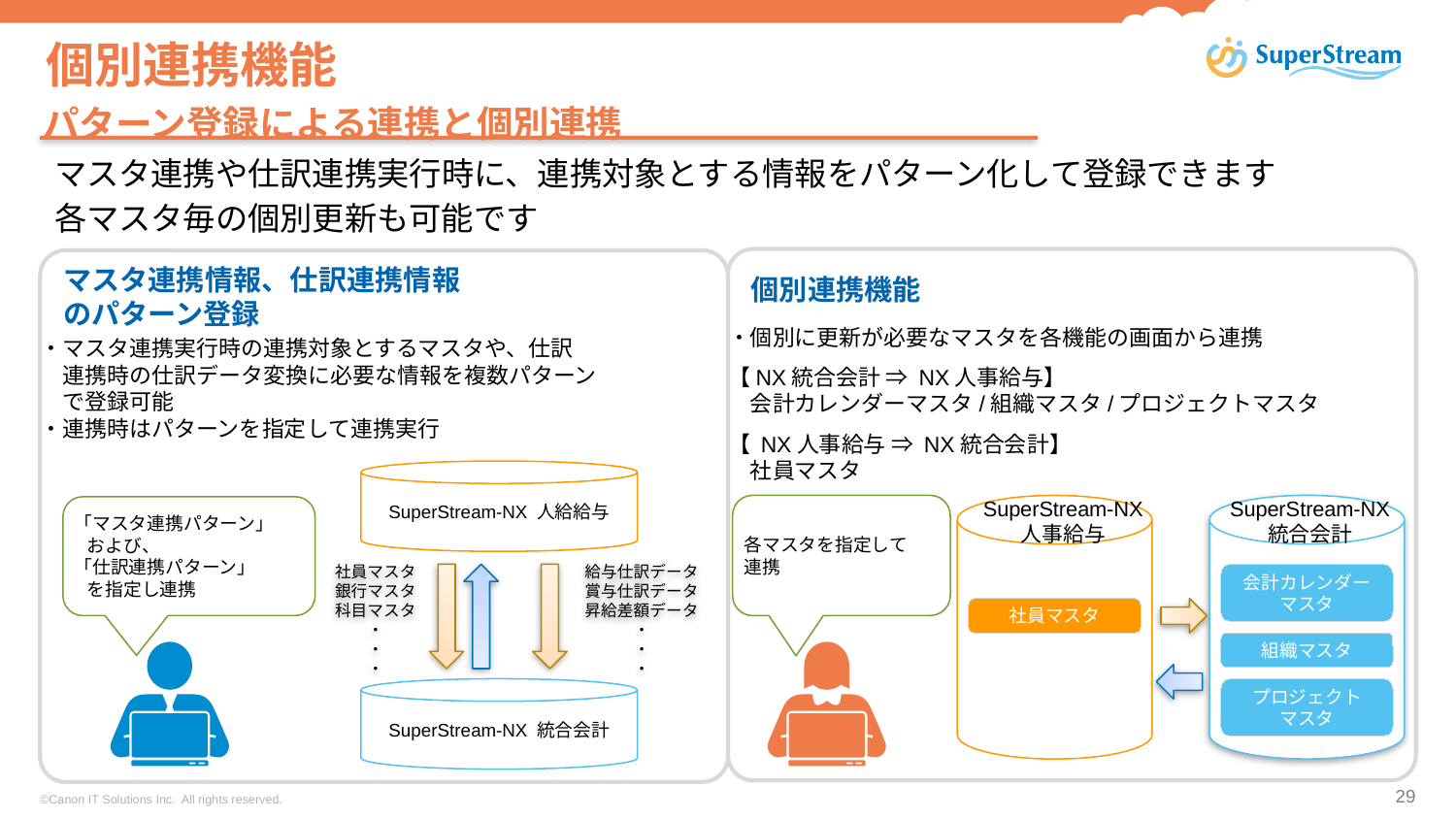

# 個別連携機能
パターン登録による連携と個別連携
マスタ連携や仕訳連携実行時に、連携対象とする情報をパターン化して登録できます
各マスタ毎の個別更新も可能です

マスタ連携情報、仕訳連携情報
のパターン登録
個別連携機能
・個別に更新が必要なマスタを各機能の画面から連携
【NX統合会計 ⇒ NX人事給与】
　会計カレンダーマスタ/組織マスタ/プロジェクトマスタ
【 NX人事給与 ⇒ NX統合会計】
　社員マスタ
・マスタ連携実行時の連携対象とするマスタや、仕訳
　連携時の仕訳データ変換に必要な情報を複数パターン
　で登録可能
・連携時はパターンを指定して連携実行
SuperStream-NX 人給給与
各マスタを指定して
連携
SuperStream-NX
人事給与

SuperStream-NX
統合会計

「マスタ連携パターン」
  および、
「仕訳連携パターン」
  を指定し連携
社員マスタ
銀行マスタ
科目マスタ
・
・
・
給与仕訳データ
賞与仕訳データ
昇給差額データ
・
・
・

会計カレンダーマスタ

社員マスタ
組織マスタ

SuperStream-NX 統合会計
プロジェクト
マスタ
©Canon IT Solutions Inc.  All rights reserved.
29